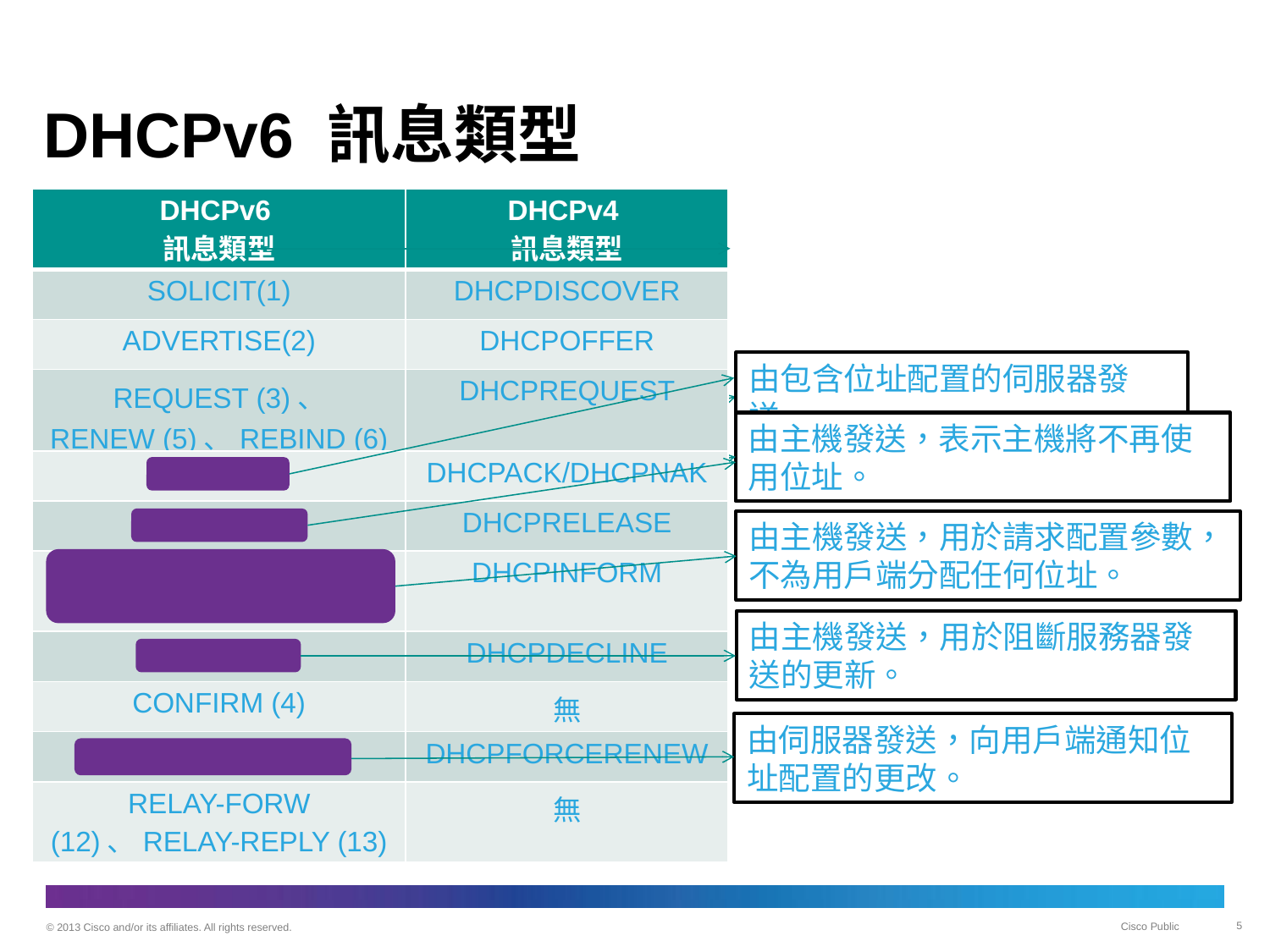

# DHCPv6 訊息類型

| DHCPv6 訊息類型 | DHCPv4 訊息類型 |
| --- | --- |
| SOLICIT(1) | DHCPDISCOVER |
| ADVERTISE(2) | DHCPOFFER |
| REQUEST (3)、 RENEW (5)、REBIND (6) | DHCPREQUEST |
| REPLY (7) | DHCPACK/DHCPNAK |
| RELEASE (8) | DHCPRELEASE |
| INFORMATION-REQUEST (11) | DHCPINFORM |
| DECLINE (9) | DHCPDECLINE |
| CONFIRM (4) | 無 |
| RECONFIGURE (10) | DHCPFORCERENEW |
| RELAY-FORW (12)、RELAY-REPLY (13) | 無 |
由包含位址配置的伺服器發送。
由主機發送，表示主機將不再使用位址。

由主機發送，用於請求配置參數，不為用戶端分配任何位址。

由主機發送，用於阻斷服務器發送的更新。

由伺服器發送，向用戶端通知位址配置的更改。